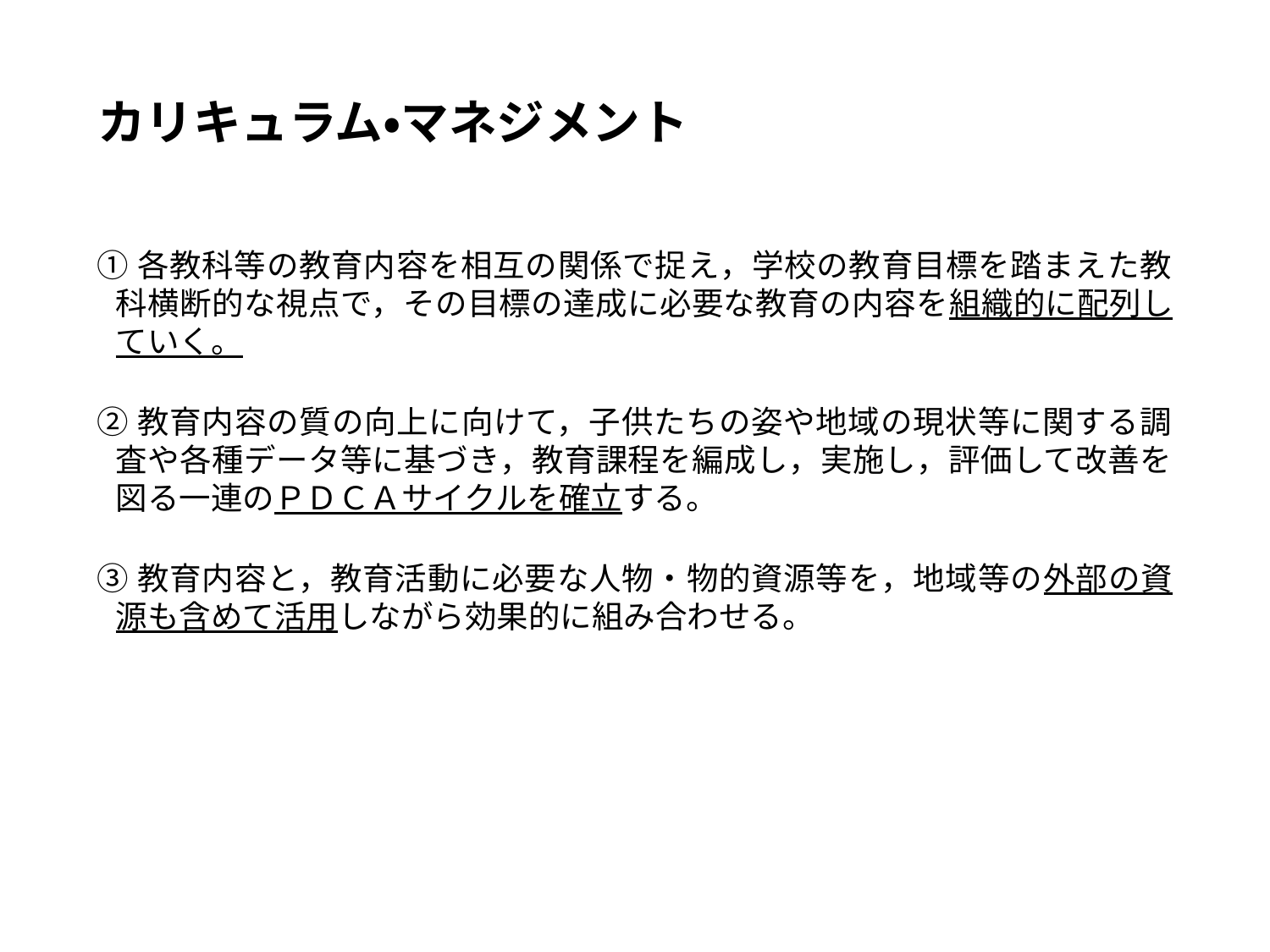

# カリキュラム・マネジメント
①各教科等の教育内容を相互の関係で捉え，学校の教育目標を踏まえた教科横断的な視点で，その目標の達成に必要な教育の内容を組織的に配列していく。

②教育内容の質の向上に向けて，子供たちの姿や地域の現状等に関する調査や各種データ等に基づき，教育課程を編成し，実施し，評価して改善を図る一連のＰＤＣＡサイクルを確立する。

③教育内容と，教育活動に必要な人物・物的資源等を，地域等の外部の資源も含めて活用しながら効果的に組み合わせる。